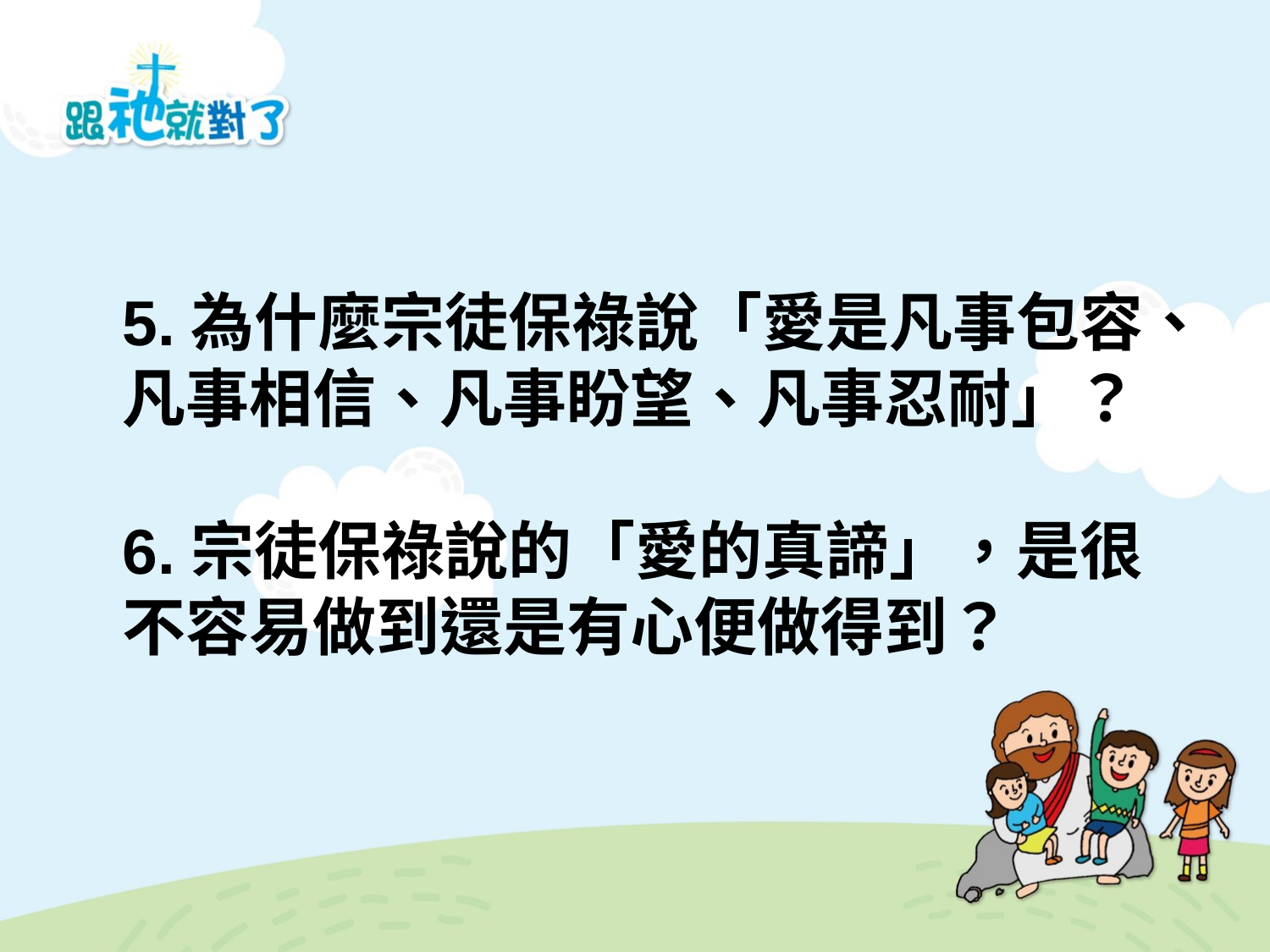

5.為什麼宗徒保祿說「愛是凡事包容、凡事相信、凡事盼望、凡事忍耐」？

6.宗徒保祿說的「愛的真諦」，是很不容易做到還是有心便做得到？